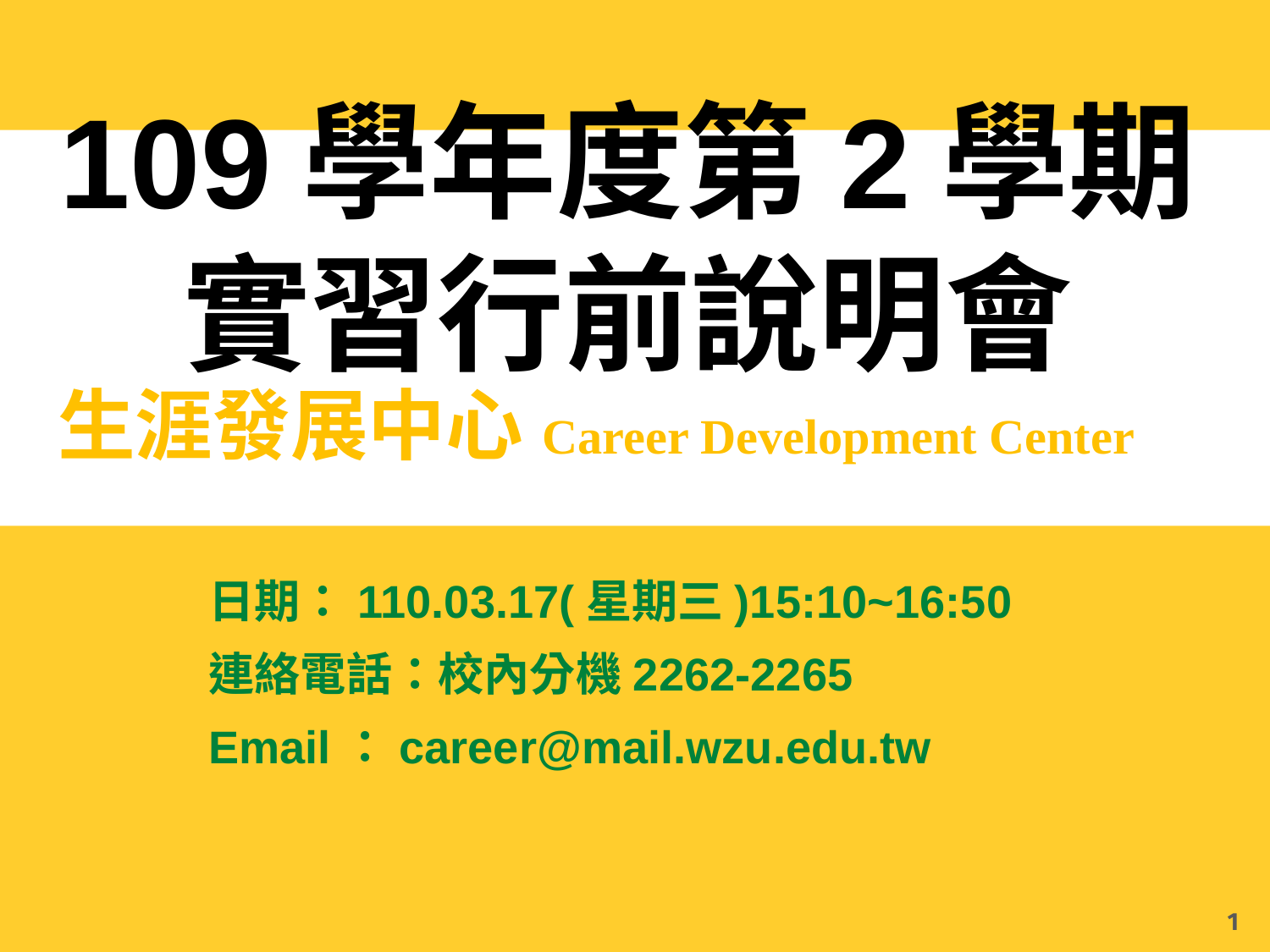

109學年度第2學期實習行前說明會
生涯發展中心Career Development Center
日期：110.03.17(星期三)15:10~16:50
連絡電話：校內分機2262-2265
Email：career@mail.wzu.edu.tw